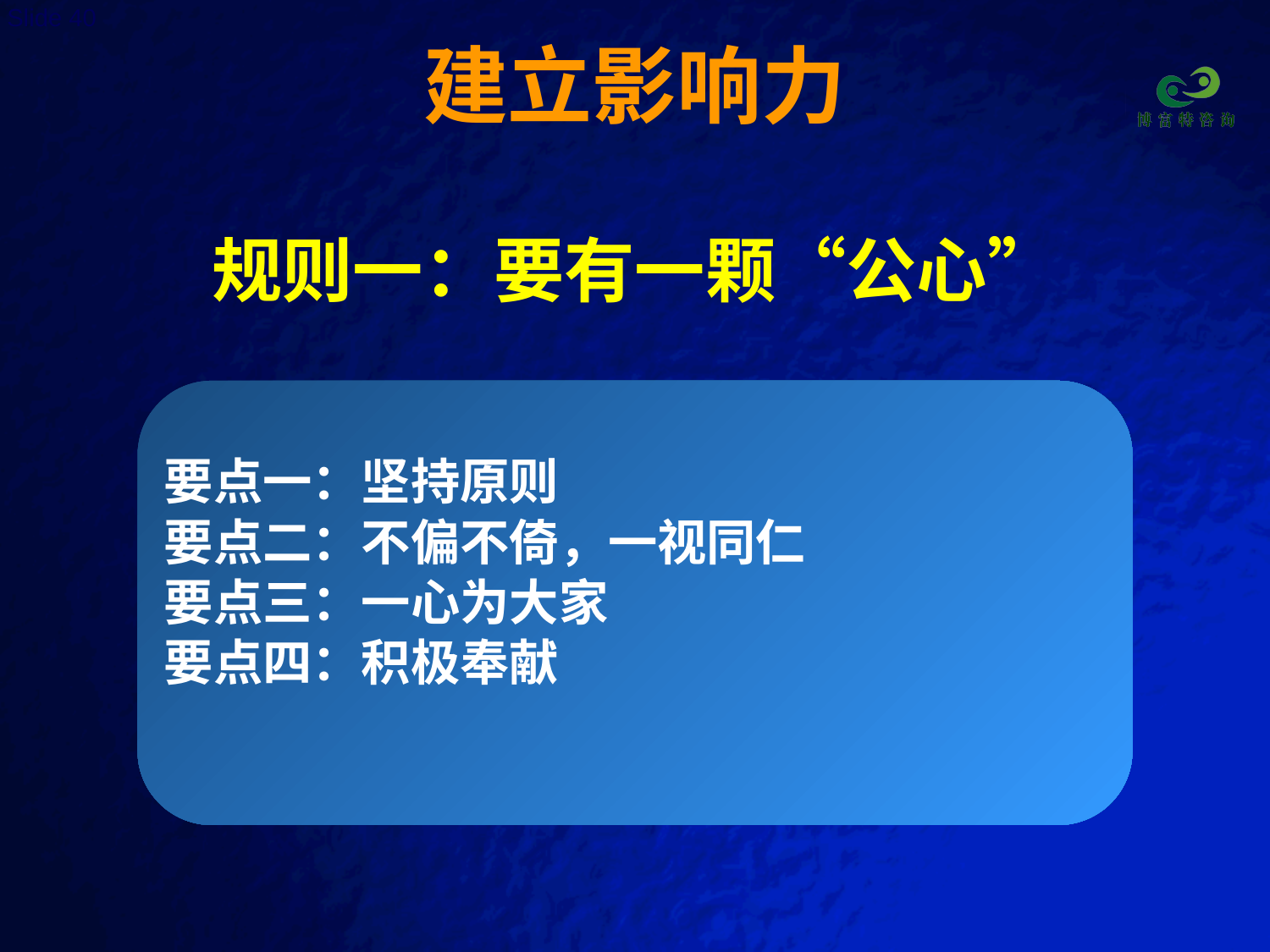

# 建立影响力
规则一：要有一颗“公心”

要点一：坚持原则
要点二：不偏不倚，一视同仁
要点三：一心为大家
要点四：积极奉献